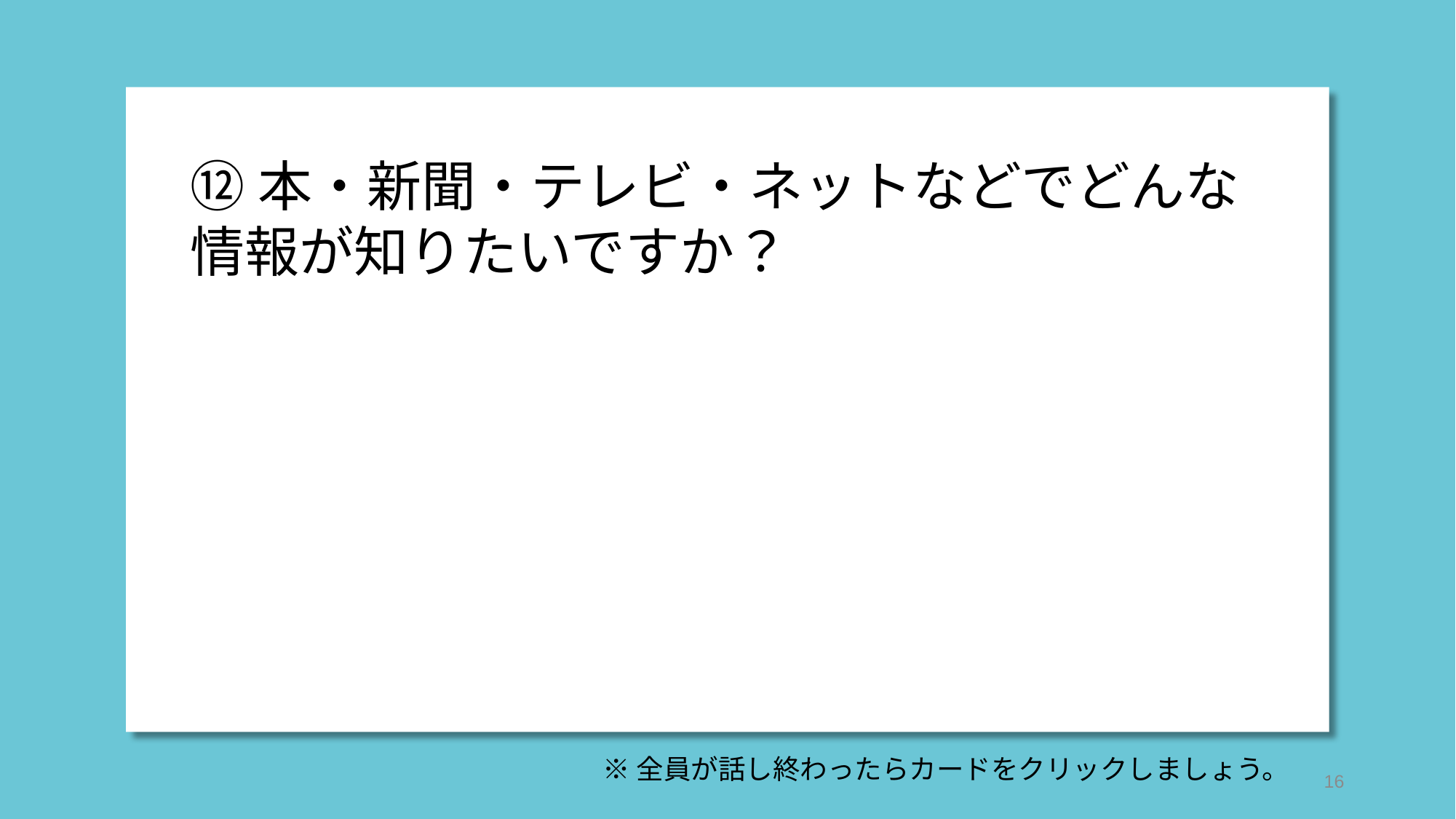

⑫本・新聞・テレビ・ネットなどでどんな情報が知りたいですか？
※全員が話し終わったらカードをクリックしましょう。
16